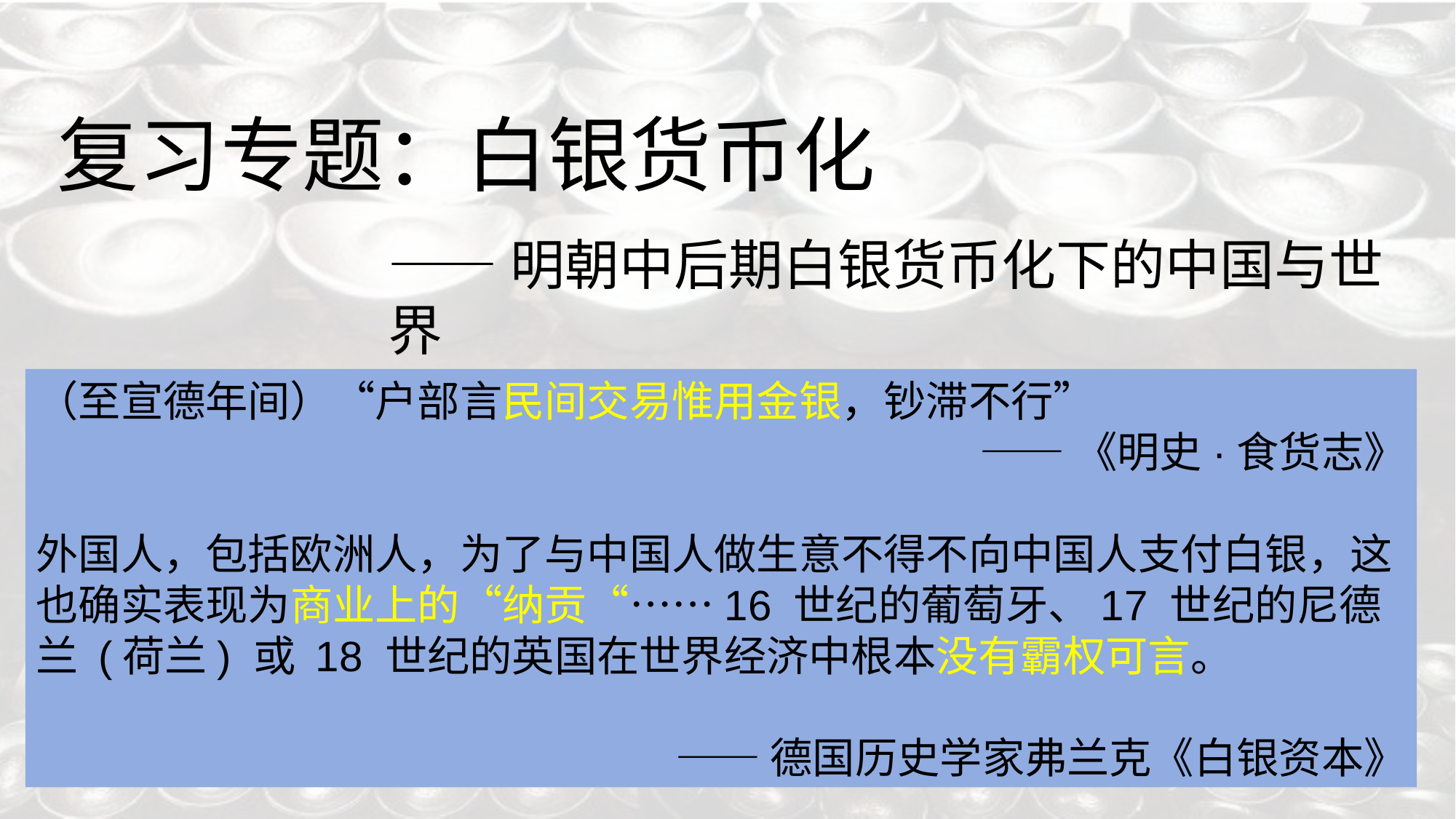

复习专题：白银货币化
——明朝中后期白银货币化下的中国与世界
（至宣德年间）“户部言民间交易惟用金银，钞滞不行”
——《明史·食货志》

外国人，包括欧洲人，为了与中国人做生意不得不向中国人支付白银，这也确实表现为商业上的“纳贡“……16 世纪的葡萄牙、17 世纪的尼德兰 (荷兰) 或 18 世纪的英国在世界经济中根本没有霸权可言。
——德国历史学家弗兰克《白银资本》